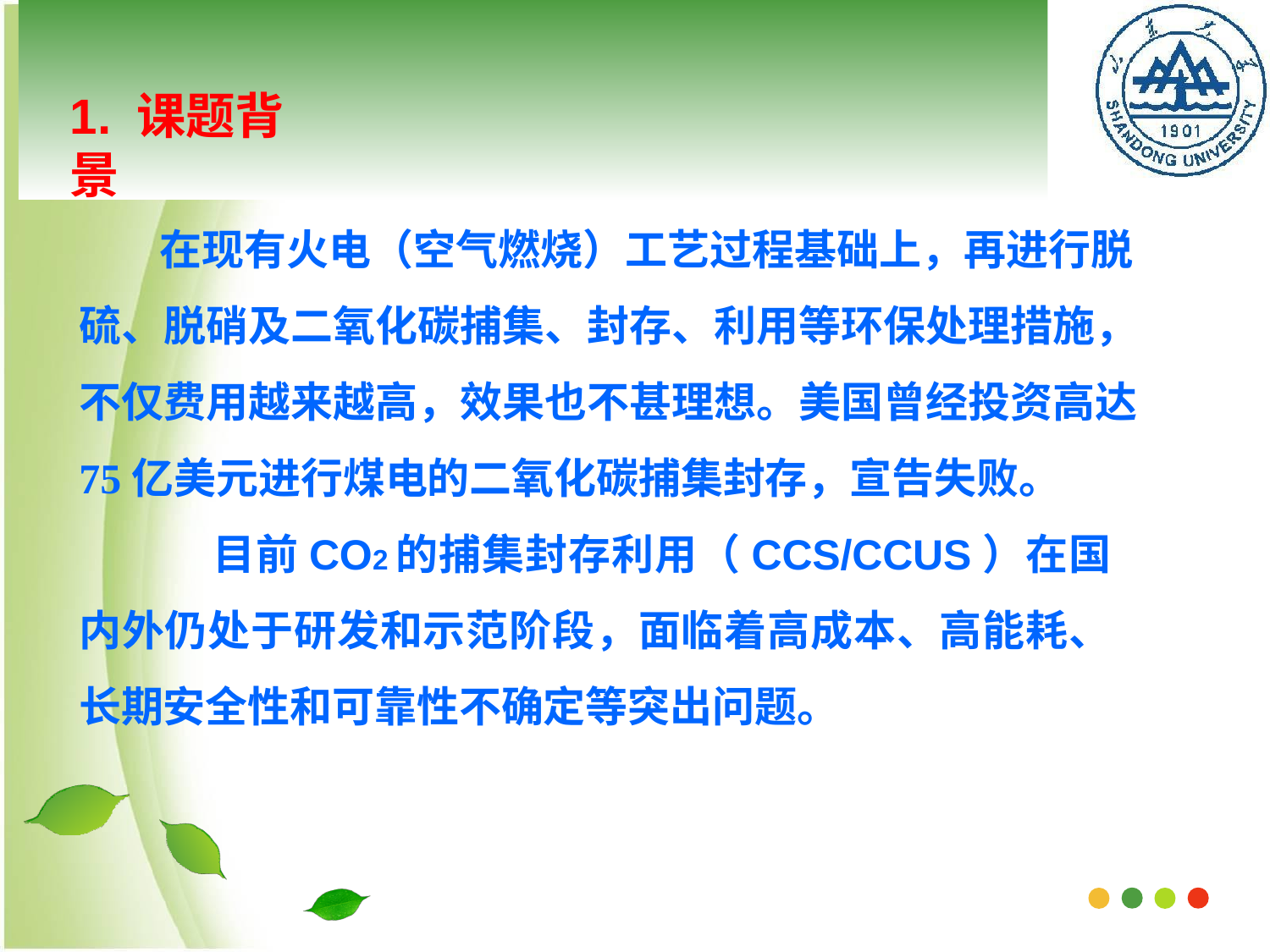

# 1. 课题背景
在现有火电（空气燃烧）工艺过程基础上，再进行脱硫、脱硝及二氧化碳捕集、封存、利用等环保处理措施，不仅费用越来越高，效果也不甚理想。美国曾经投资高达75亿美元进行煤电的二氧化碳捕集封存，宣告失败。
    目前CO2的捕集封存利用（CCS/CCUS）在国内外仍处于研发和示范阶段，面临着高成本、高能耗、长期安全性和可靠性不确定等突出问题。